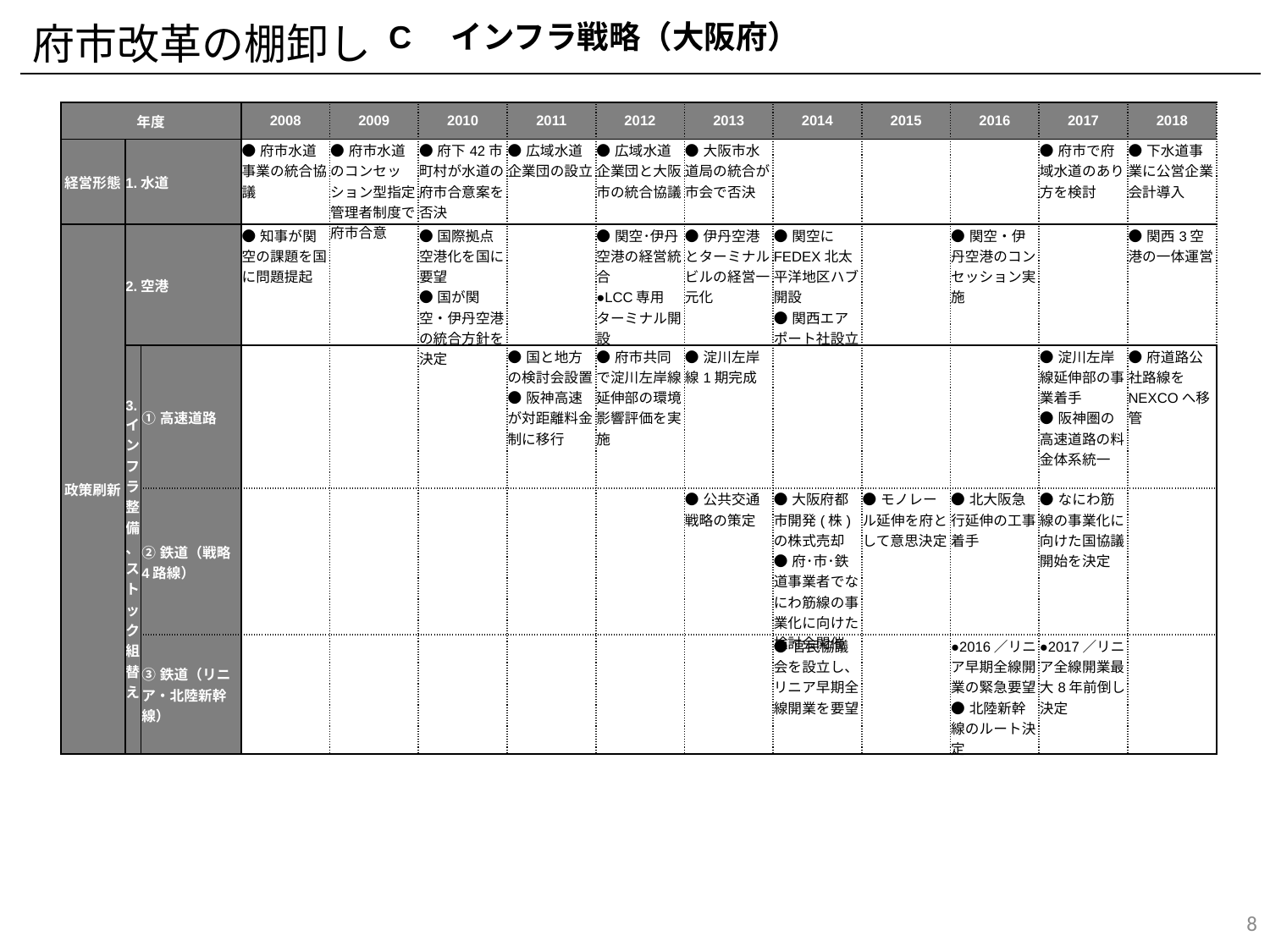

C　インフラ戦略（大阪府）
府市改革の棚卸し
| 年度 |  |  | 2008 | 2009 | 2010 | 2011 | 2012 | 2013 | 2014 | 2015 | 2016 | 2017 | 2018 |
| --- | --- | --- | --- | --- | --- | --- | --- | --- | --- | --- | --- | --- | --- |
| 経営形態 | 1.水道 |  | ●府市水道事業の統合協議 | ●府市水道のコンセッション型指定管理者制度で府市合意 | ●府下42市町村が水道の府市合意案を否決 | ●広域水道企業団の設立 | ●広域水道企業団と大阪市の統合協議 | ●大阪市水道局の統合が市会で否決 |  |  |  | ●府市で府域水道のあり方を検討 | ●下水道事業に公営企業会計導入 |
| 政策刷新 | 2.空港 |  | ●知事が関空の課題を国に問題提起 |  | ●国際拠点空港化を国に要望 ●国が関空・伊丹空港の統合方針を決定 |  | ●関空･伊丹空港の経営統合 ●LCC専用ターミナル開設 | ●伊丹空港とターミナルビルの経営一元化 | ●関空にFEDEX北太平洋地区ハブ開設 ●関西エアポート社設立 |  | ●関空・伊丹空港のコンセッション実施 |  | ●関西3空港の一体運営 |
|  | 3.インフラ整備 、 ストック組替え | ①高速道路 |  |  |  | ●国と地方の検討会設置 ●阪神高速が対距離料金制に移行 | ●府市共同で淀川左岸線延伸部の環境影響評価を実施 | ●淀川左岸線1期完成 |  |  |  | ●淀川左岸線延伸部の事業着手 ●阪神圏の高速道路の料金体系統一 | ●府道路公社路線をNEXCOへ移管 |
|  |  | ②鉄道（戦略4路線） |  |  |  |  |  | ●公共交通戦略の策定 | ●大阪府都市開発(株)の株式売却 ●府･市･鉄道事業者でなにわ筋線の事業化に向けた検討会開催 | ●モノレール延伸を府として意思決定 | ●北大阪急行延伸の工事着手 | ●なにわ筋線の事業化に向けた国協議開始を決定 |  |
|  |  | ③鉄道（リニア・北陸新幹線） |  |  |  |  |  |  | ●官民協議会を設立し、リニア早期全線開業を要望 |  | ●2016／リニア早期全線開業の緊急要望 ●北陸新幹線のルート決定 | ●2017／リニア全線開業最大8年前倒し決定 |  |
8